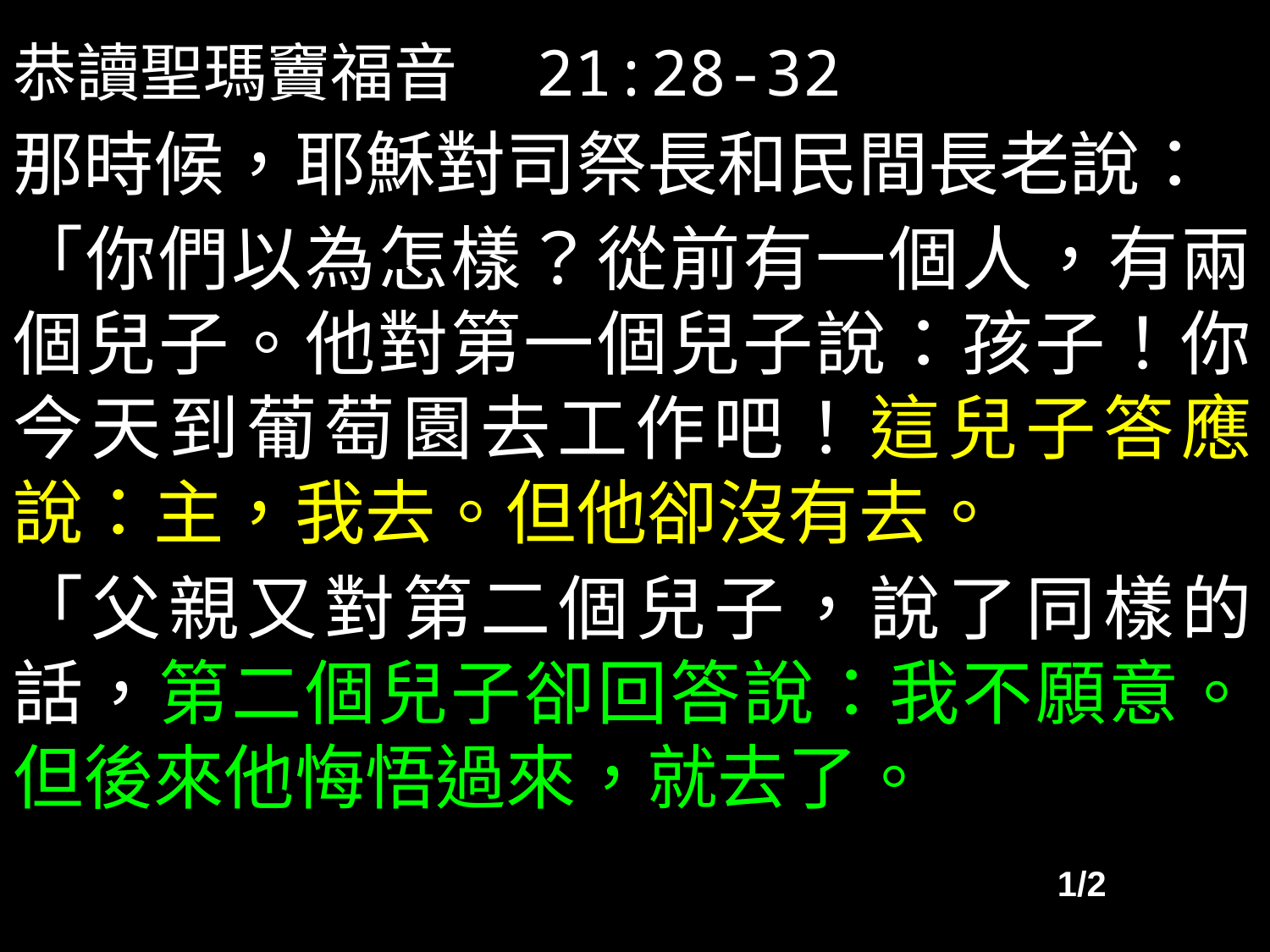

恭讀聖瑪竇福音　21:28-32
那時候，耶穌對司祭長和民間長老說：
「你們以為怎樣？從前有一個人，有兩個兒子。他對第一個兒子說：孩子！你今天到葡萄園去工作吧！這兒子答應說：主，我去。但他卻沒有去。
「父親又對第二個兒子，說了同樣的話，第二個兒子卻回答說：我不願意。但後來他悔悟過來，就去了。

1/2